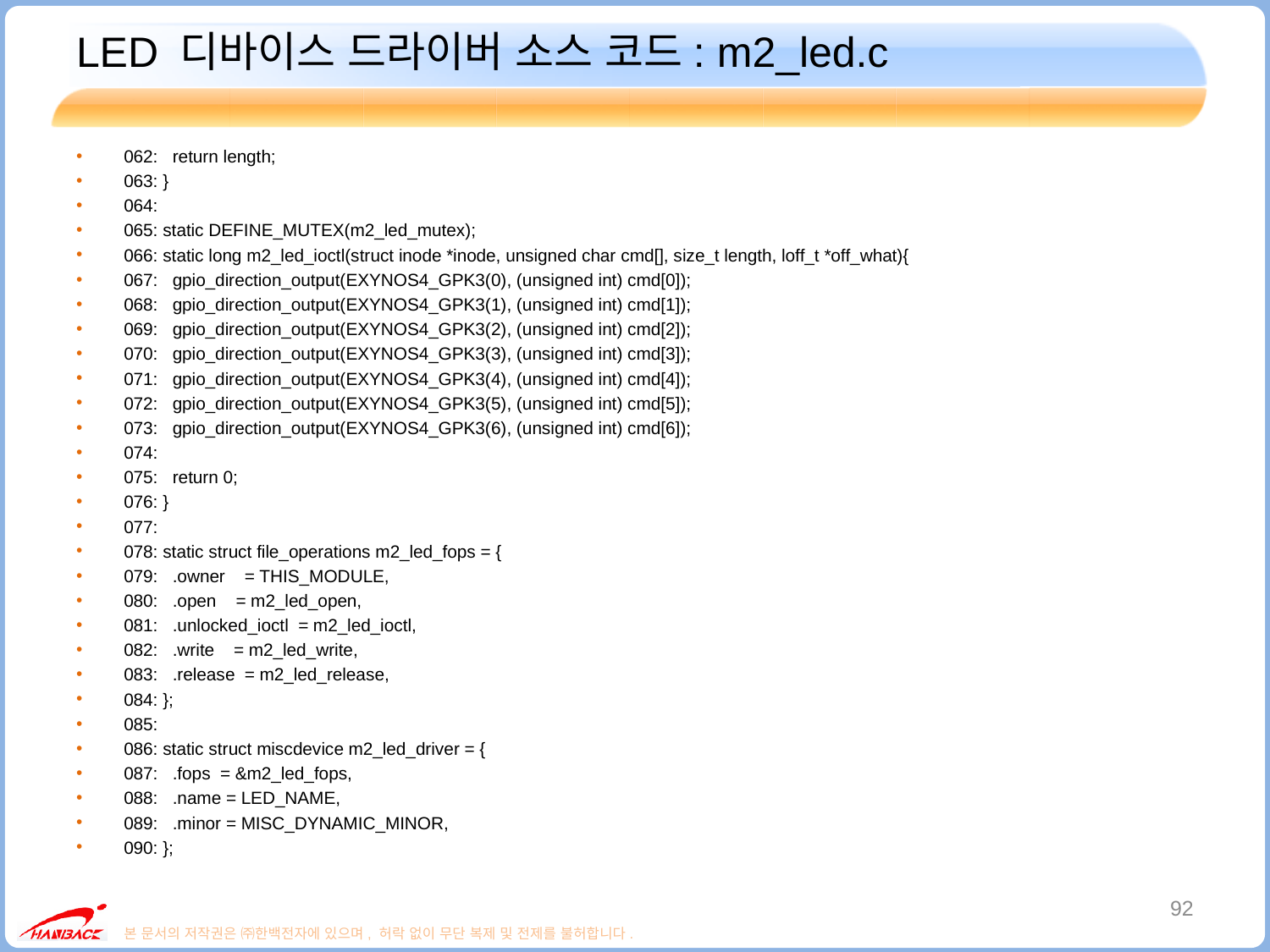

# LED 디바이스 드라이버 소스 코드: m2_led.c
062:   return length;
063: }
064:
065: static DEFINE_MUTEX(m2_led_mutex);
066: static long m2_led_ioctl(struct inode *inode, unsigned char cmd[], size_t length, loff_t *off_what){
067:   gpio_direction_output(EXYNOS4_GPK3(0), (unsigned int) cmd[0]);
068:   gpio_direction_output(EXYNOS4_GPK3(1), (unsigned int) cmd[1]);
069:   gpio_direction_output(EXYNOS4_GPK3(2), (unsigned int) cmd[2]);
070:   gpio_direction_output(EXYNOS4_GPK3(3), (unsigned int) cmd[3]);
071:   gpio_direction_output(EXYNOS4_GPK3(4), (unsigned int) cmd[4]);
072:   gpio_direction_output(EXYNOS4_GPK3(5), (unsigned int) cmd[5]);
073:   gpio_direction_output(EXYNOS4_GPK3(6), (unsigned int) cmd[6]);
074:
075:   return 0;
076: }
077:
078: static struct file_operations m2_led_fops = {
079:   .owner    = THIS_MODULE,
080:   .open    = m2_led_open,
081:   .unlocked_ioctl  = m2_led_ioctl,
082:   .write    = m2_led_write,
083:   .release  = m2_led_release,
084: };
085:
086: static struct miscdevice m2_led_driver = {
087:   .fops  = &m2_led_fops,
088:   .name = LED_NAME,
089:   .minor = MISC_DYNAMIC_MINOR,
090: };
92